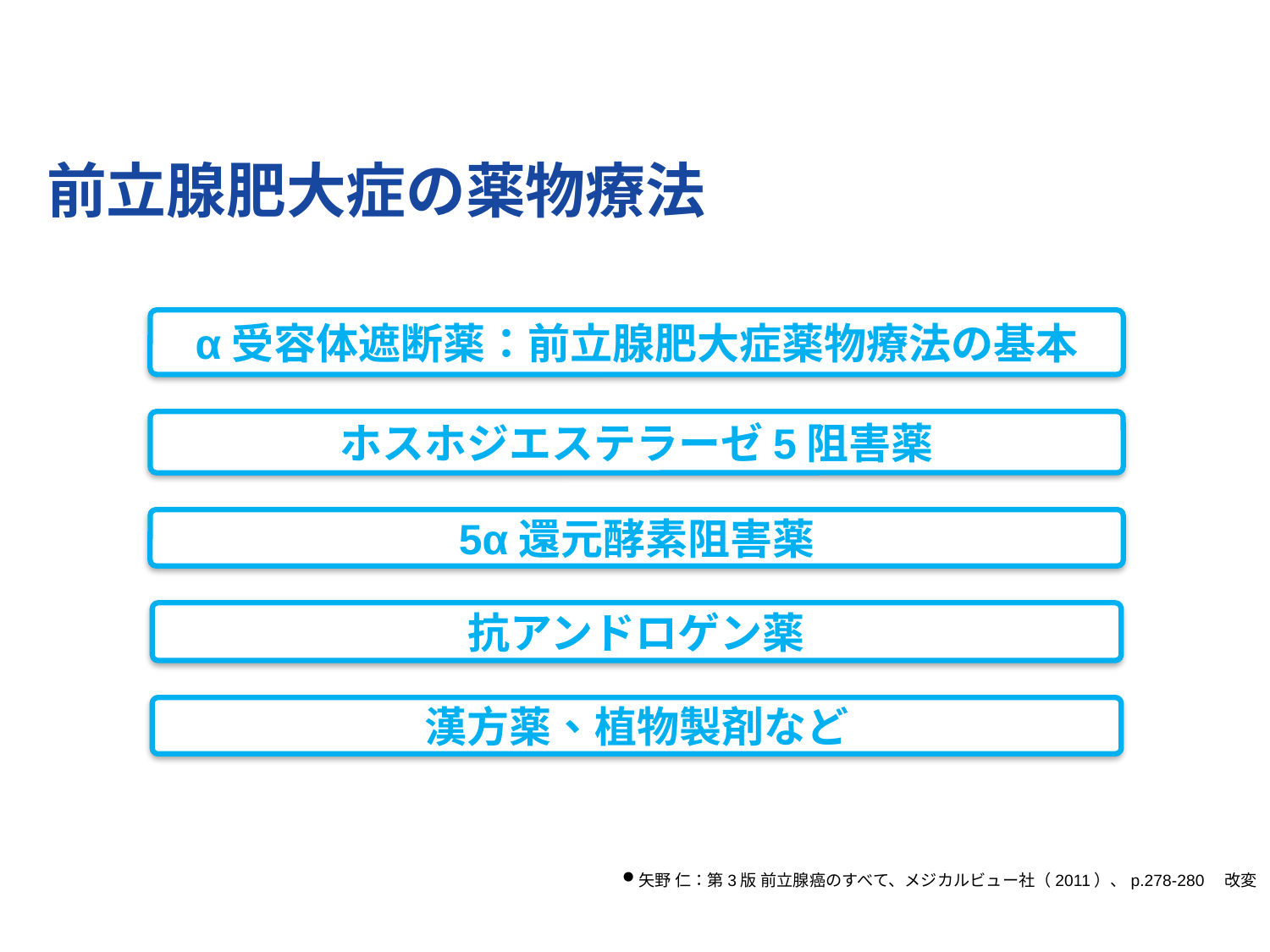

前立腺肥大症の薬物療法
α受容体遮断薬：前立腺肥大症薬物療法の基本
ホスホジエステラーゼ5阻害薬
5α還元酵素阻害薬
抗アンドロゲン薬
漢方薬、植物製剤など
矢野 仁：第3版 前立腺癌のすべて、メジカルビュー社（2011）、p.278-280　改変